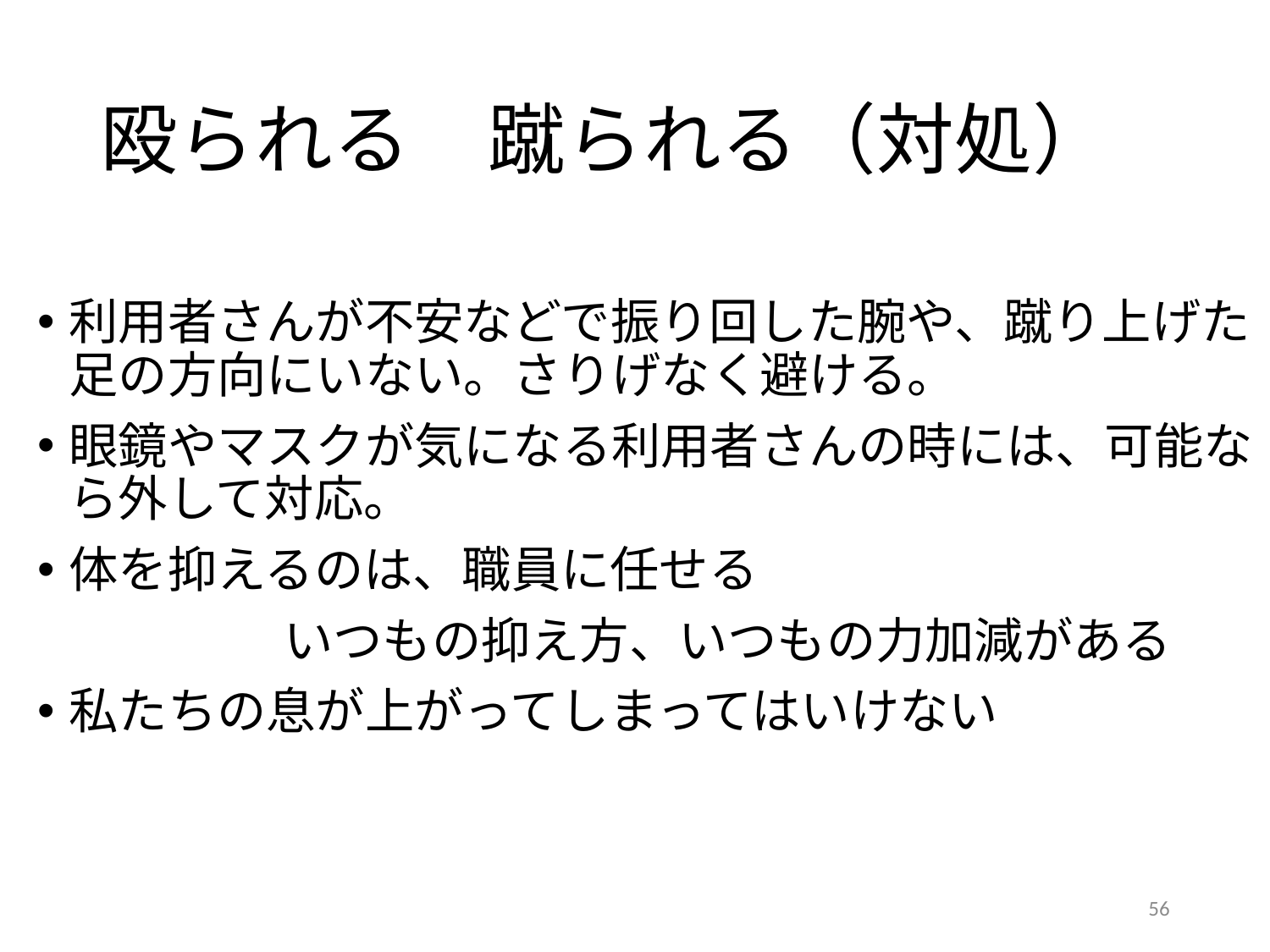

# 殴られる　蹴られる（対処）
利用者さんが不安などで振り回した腕や、蹴り上げた足の方向にいない。さりげなく避ける。
眼鏡やマスクが気になる利用者さんの時には、可能なら外して対応。
体を抑えるのは、職員に任せる
　　　　　いつもの抑え方、いつもの力加減がある
私たちの息が上がってしまってはいけない

56